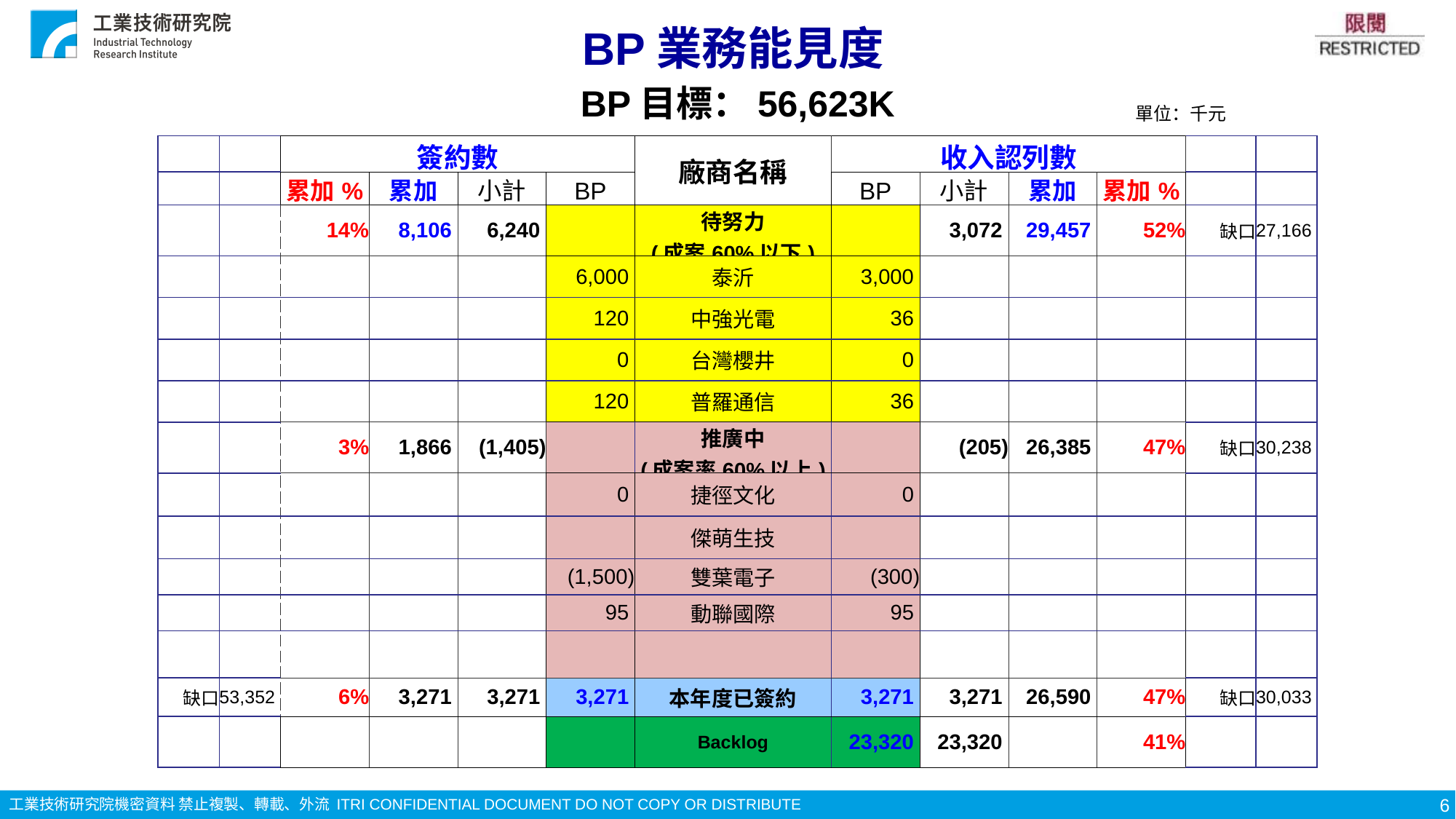

# BP業務能見度
BP目標：56,623K
單位：千元
|  |  | 簽約數 |  |  |  | 廠商名稱 | 收入認列數 |  |  |  |  |  |
| --- | --- | --- | --- | --- | --- | --- | --- | --- | --- | --- | --- | --- |
|  |  | 累加% | 累加 | 小計 | BP |  | BP | 小計 | 累加 | 累加% |  |  |
|  |  | 14% | 8,106 | 6,240 |  | 待努力 (成案60%以下) | 19,036 | 3,072 | 29,457 | 52% | 缺口 | 27,166 |
|  |  |  |  |  | 6,000 | 泰沂 | 3,000 |  |  |  |  |  |
|  |  |  |  |  | 120 | 中強光電 | 36 |  |  |  |  |  |
|  |  |  |  |  | 0 | 台灣櫻井 | 0 |  |  |  |  |  |
|  |  |  |  | 120 | 120 | 普羅通信 | 36 | 36 |  |  |  |  |
|  |  | 3% | 1,866 | (1,405) |  | 推廣中 (成案率60%以上) |  | (205) | 26,385 | 47% | 缺口 | 30,238 |
|  |  |  |  | 0 | 0 | 捷徑文化 | 0 | 0 |  |  |  |  |
|  |  |  |  | #VALUE! |  | 傑萌生技 |  | #VALUE! |  |  |  |  |
|  |  |  |  | (1,500) | (1,500) | 雙葉電子 | (300) | (300) |  |  |  |  |
|  |  |  |  | 95 | 95 | 動聯國際 | 95 | 95 |  |  |  |  |
|  |  |  |  | 0 |  |  |  | 0 |  |  |  |  |
| 缺口 | 53,352 | 6% | 3,271 | 3,271 | 3,271 | 本年度已簽約 | 3,271 | 3,271 | 26,590 | 47% | 缺口 | 30,033 |
|  |  |  |  |  |  | Backlog | 23,320 | 23,320 | #VALUE! | 41% |  |  |
6